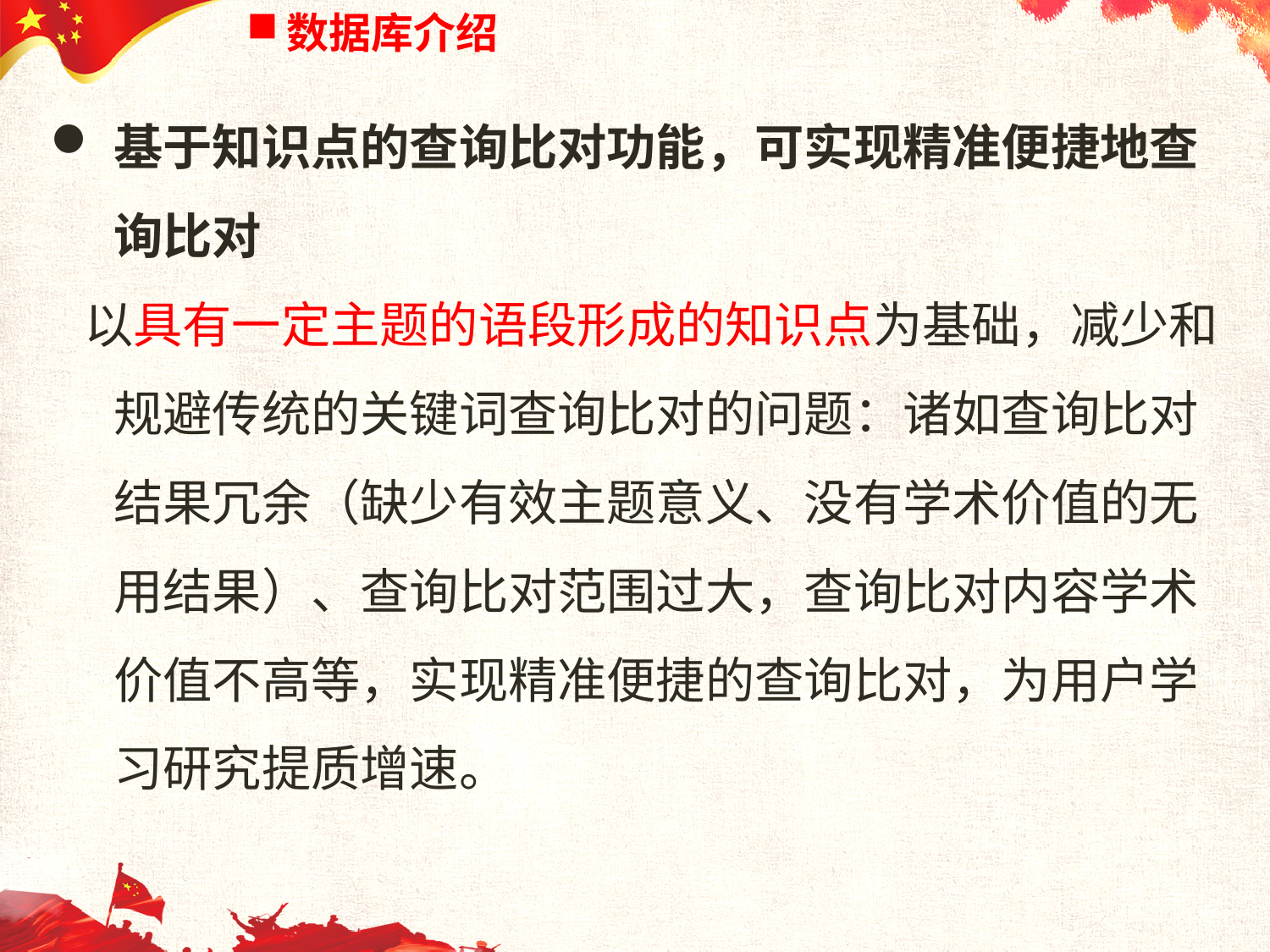

数据库介绍
基于知识点的查询比对功能，可实现精准便捷地查询比对
  以具有一定主题的语段形成的知识点为基础，减少和规避传统的关键词查询比对的问题：诸如查询比对结果冗余（缺少有效主题意义、没有学术价值的无用结果）、查询比对范围过大，查询比对内容学术价值不高等，实现精准便捷的查询比对，为用户学习研究提质增速。